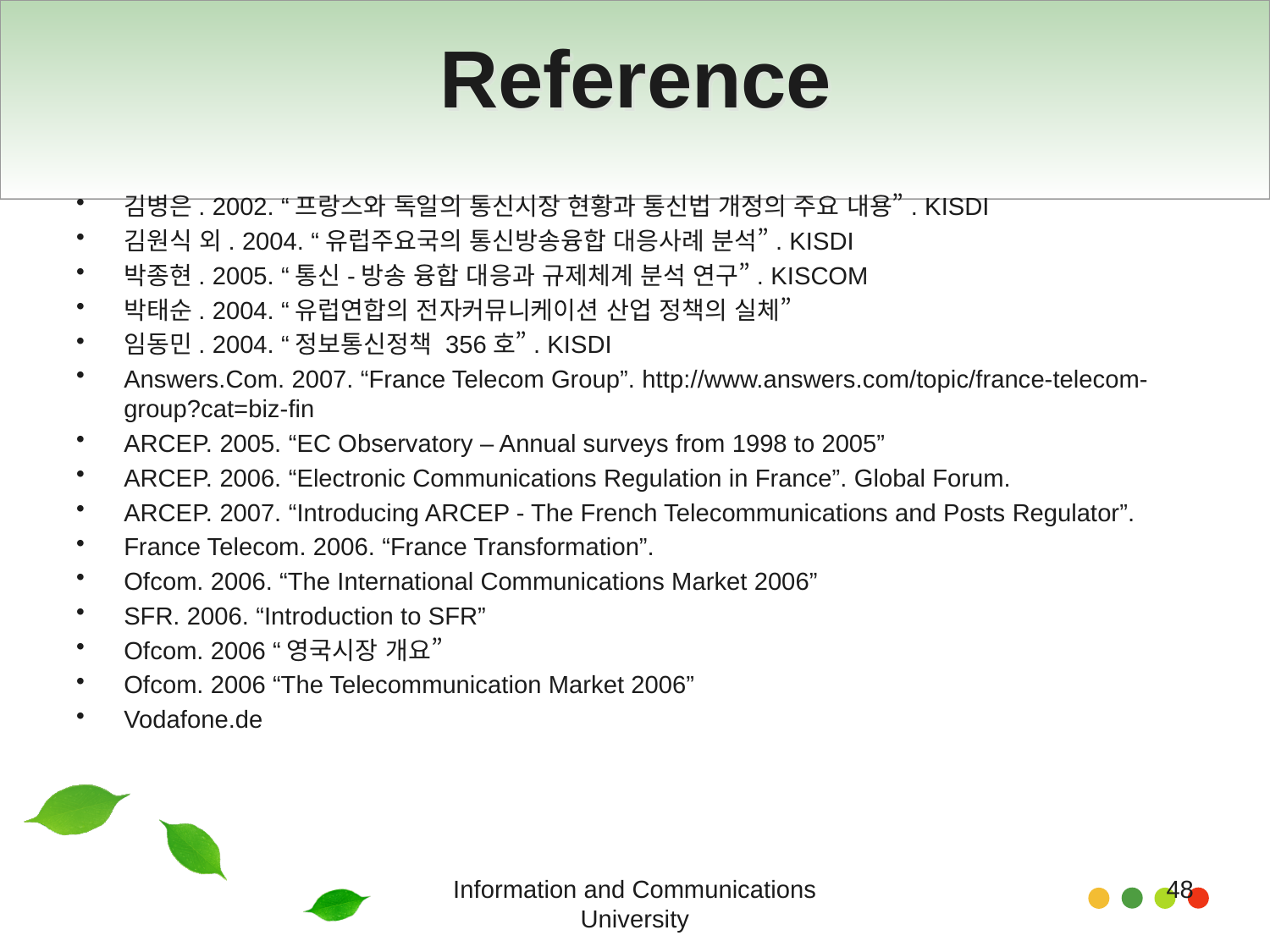

# Reference
김병은. 2002. “프랑스와 독일의 통신시장 현황과 통신법 개정의 주요 내용”. KISDI
김원식 외. 2004. “유럽주요국의 통신방송융합 대응사례 분석”. KISDI
박종현. 2005. “통신-방송 융합 대응과 규제체계 분석 연구”. KISCOM
박태순. 2004. “유럽연합의 전자커뮤니케이션 산업 정책의 실체”
임동민. 2004. “정보통신정책 356호”. KISDI
Answers.Com. 2007. “France Telecom Group”. http://www.answers.com/topic/france-telecom-group?cat=biz-fin
ARCEP. 2005. “EC Observatory – Annual surveys from 1998 to 2005”
ARCEP. 2006. “Electronic Communications Regulation in France”. Global Forum.
ARCEP. 2007. “Introducing ARCEP - The French Telecommunications and Posts Regulator”.
France Telecom. 2006. “France Transformation”.
Ofcom. 2006. “The International Communications Market 2006”
SFR. 2006. “Introduction to SFR”
Ofcom. 2006 “영국시장 개요”
Ofcom. 2006 “The Telecommunication Market 2006”
Vodafone.de

Information and Communications University
48